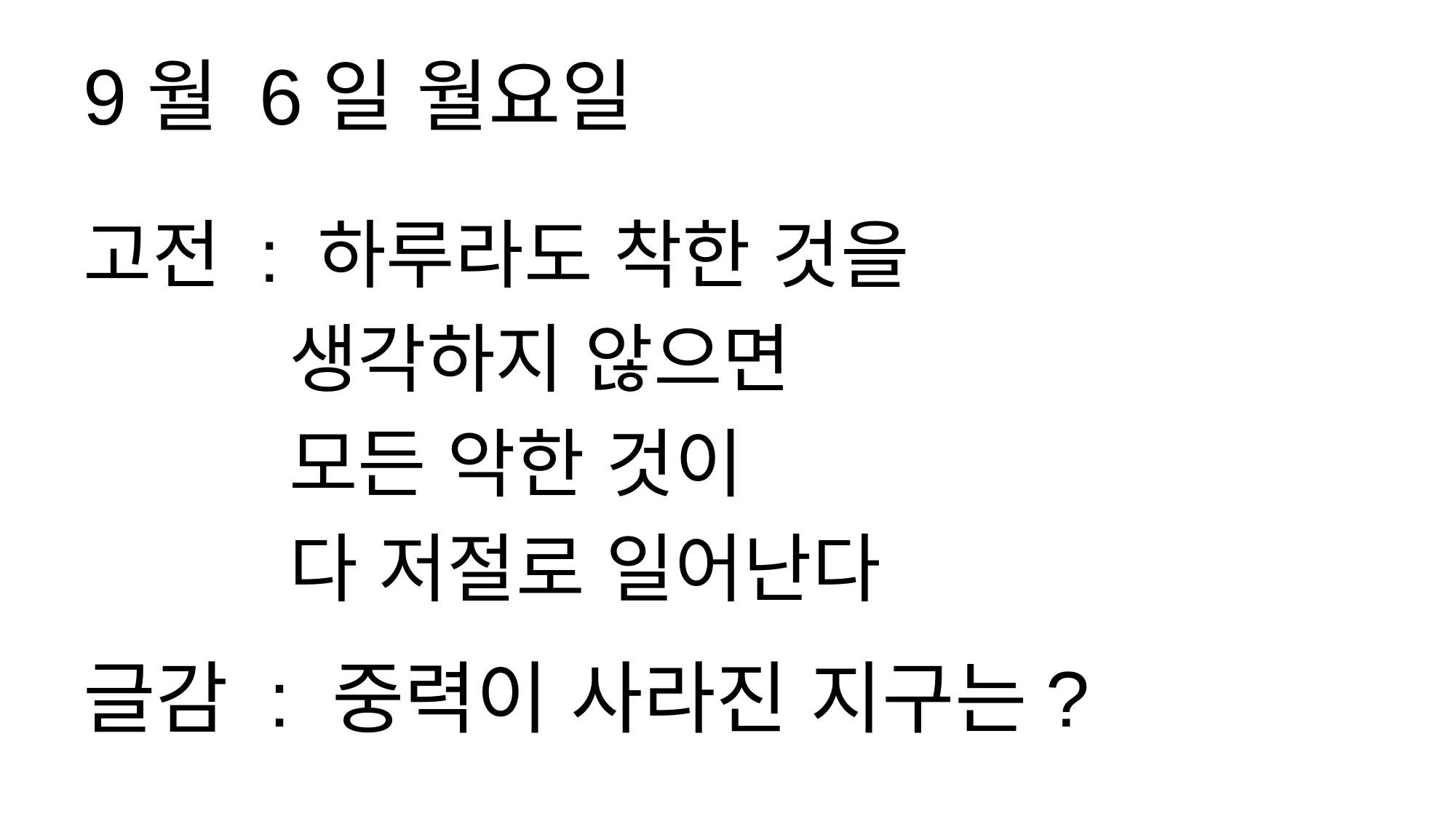

9월 6일 월요일
고전 : 하루라도 착한 것을
         생각하지 않으면
         모든 악한 것이
         다 저절로 일어난다
글감 : 중력이 사라진 지구는?